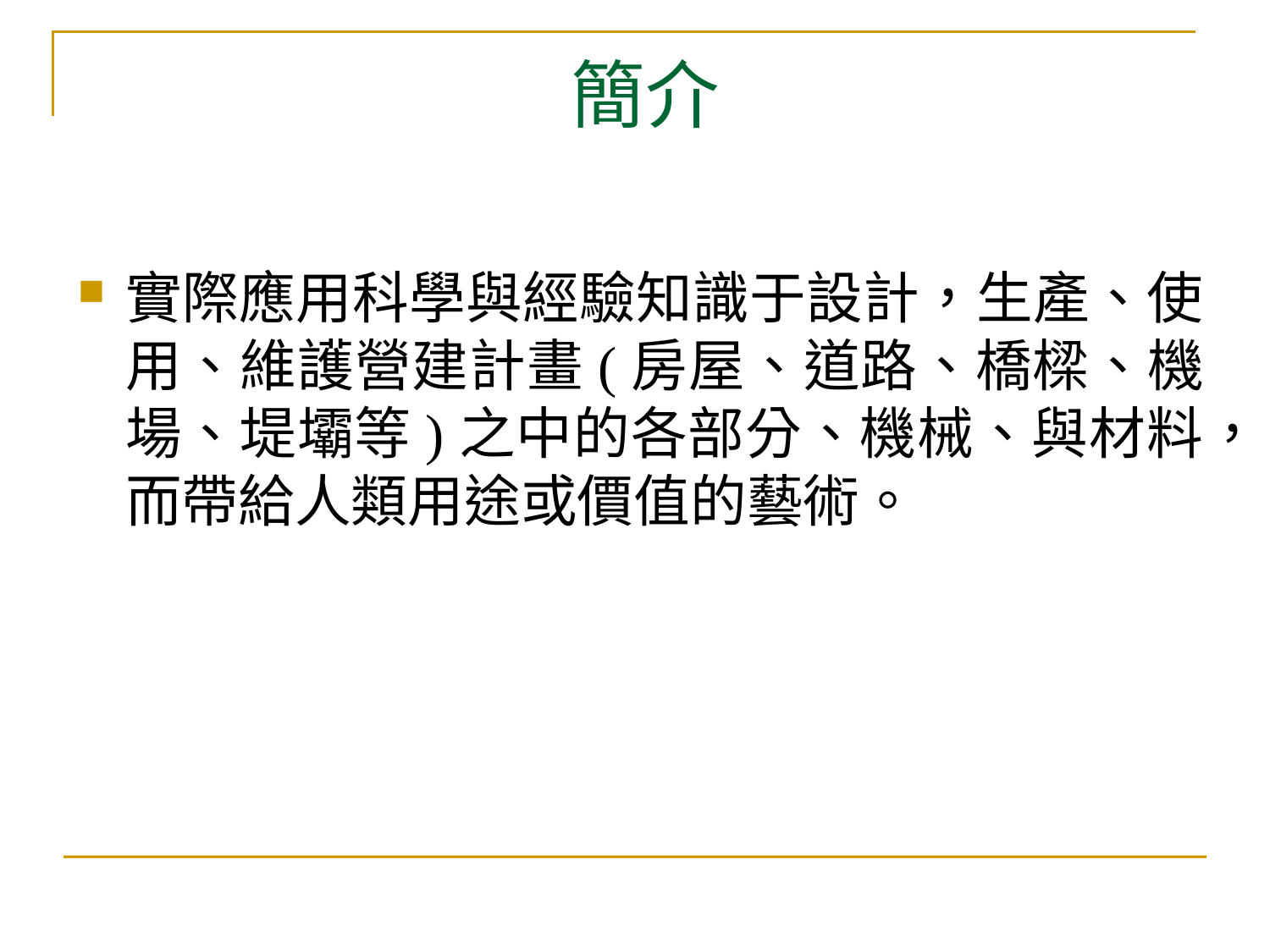

# 簡介
實際應用科學與經驗知識于設計，生產、使用、維護營建計畫(房屋、道路、橋樑、機場、堤壩等)之中的各部分、機械、與材料，而帶給人類用途或價值的藝術。